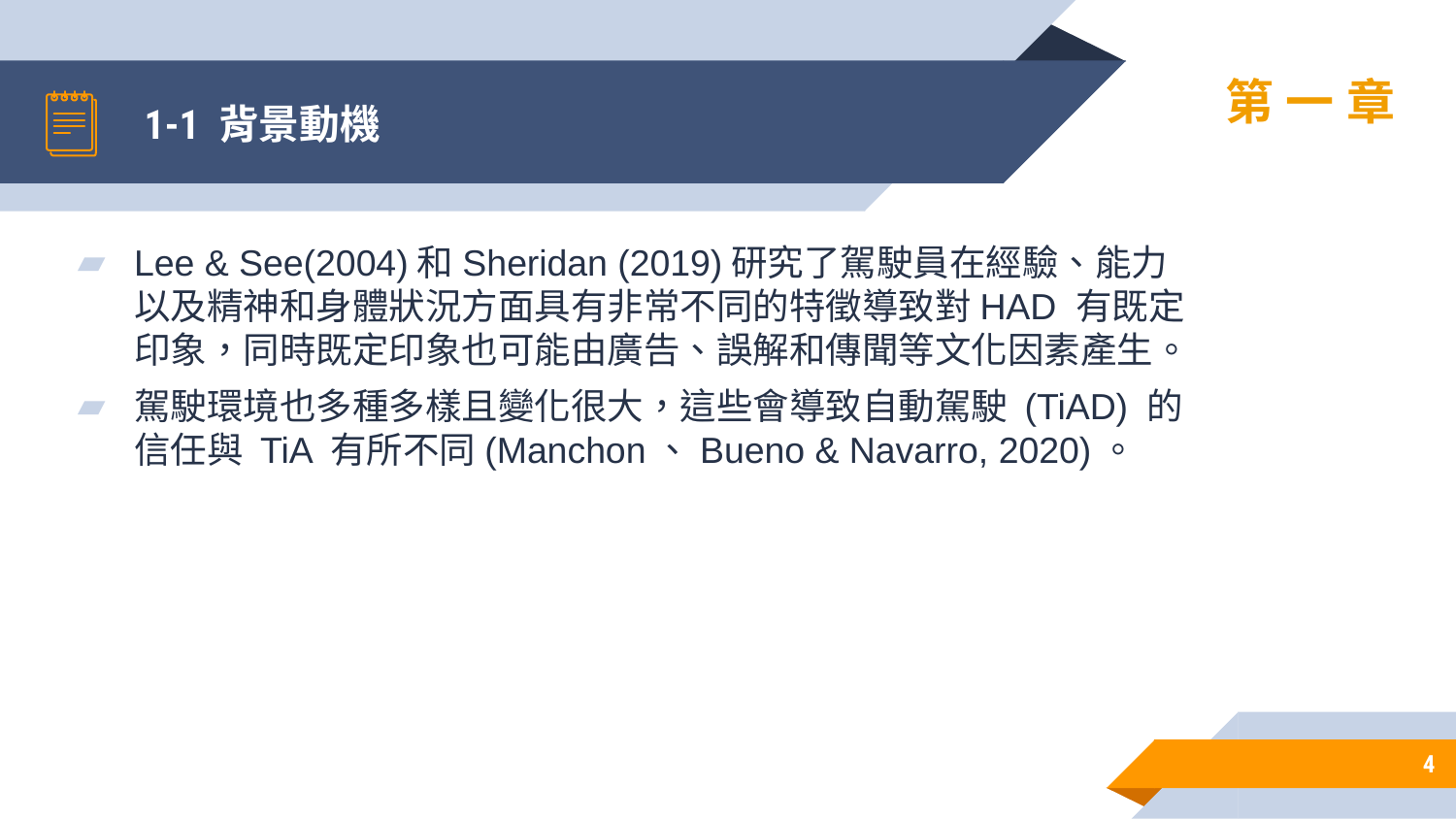

# 1-1 背景動機
第一章

Lee & See(2004)和Sheridan (2019)研究了駕駛員在經驗、能力以及精神和身體狀況方面具有非常不同的特徵導致對HAD 有既定印象，同時既定印象也可能由廣告、誤解和傳聞等文化因素產生。
駕駛環境也多種多樣且變化很大，這些會導致自動駕駛 (TiAD) 的信任與 TiA 有所不同(Manchon、Bueno & Navarro, 2020)。

4